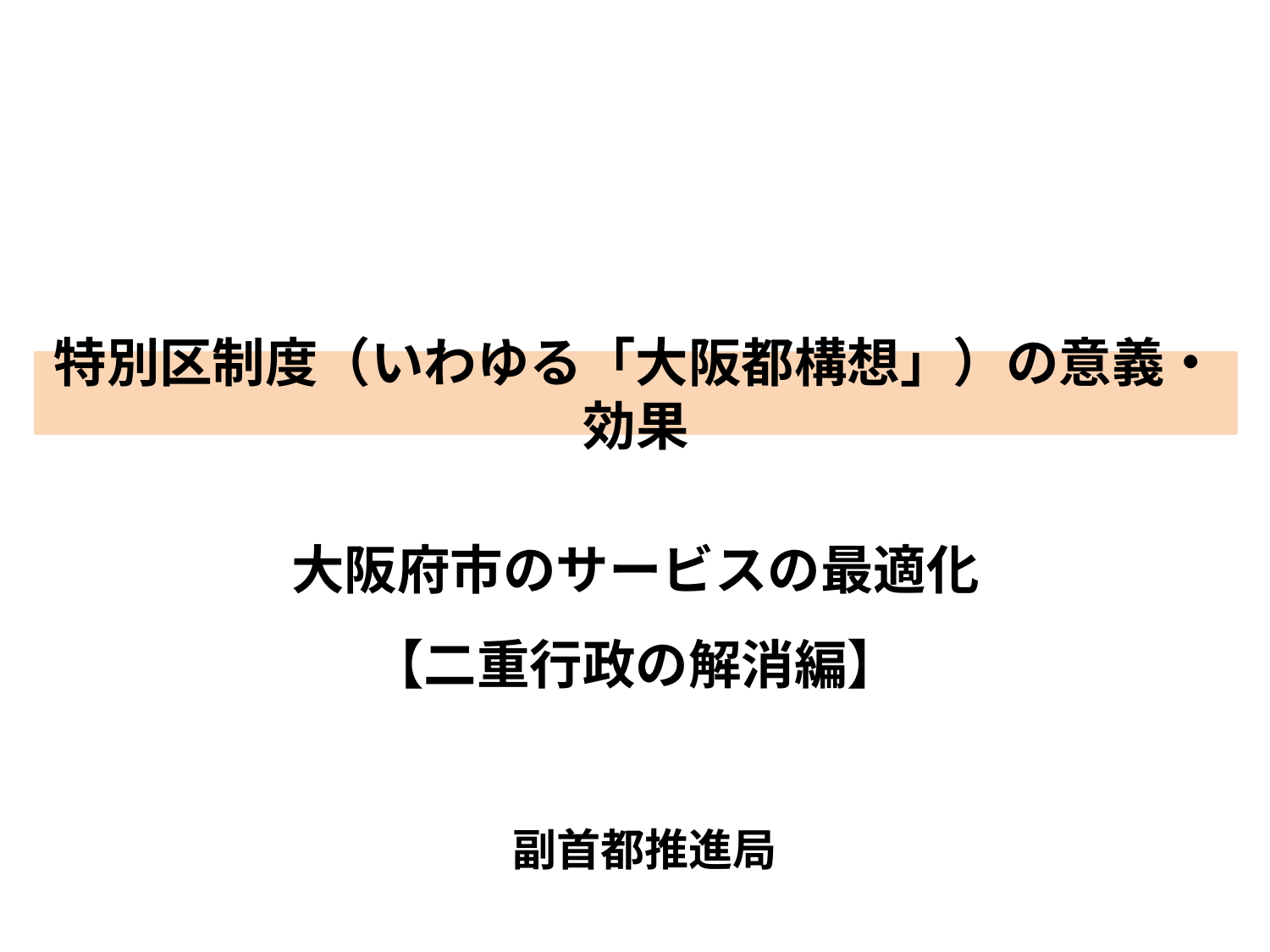

特別区制度（いわゆる「大阪都構想」）の意義・効果
大阪府市のサービスの最適化
【二重行政の解消編】
副首都推進局